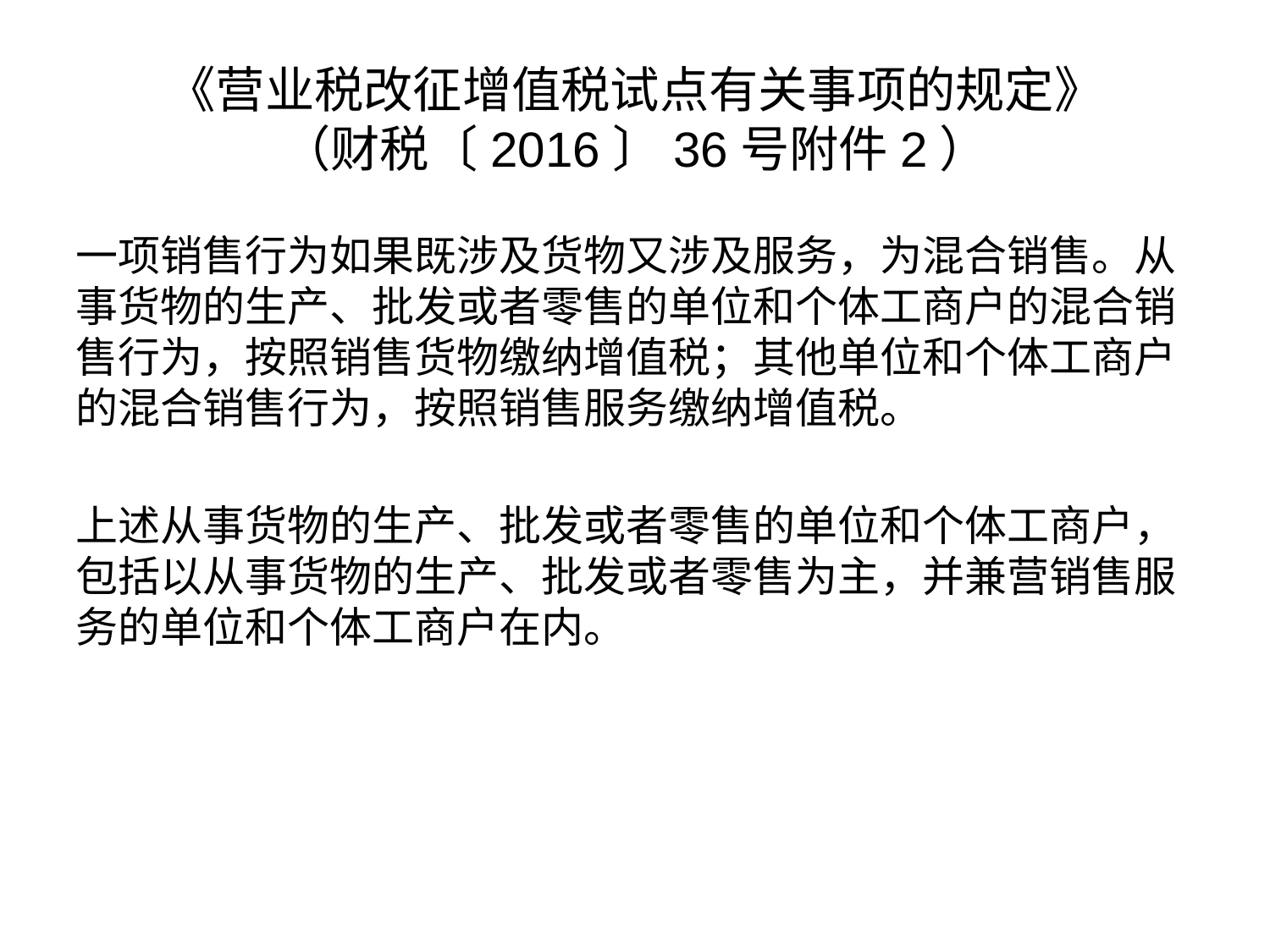

# 《营业税改征增值税试点有关事项的规定》 （财税〔2016〕36号附件2）
一项销售行为如果既涉及货物又涉及服务，为混合销售。从事货物的生产、批发或者零售的单位和个体工商户的混合销售行为，按照销售货物缴纳增值税；其他单位和个体工商户的混合销售行为，按照销售服务缴纳增值税。

上述从事货物的生产、批发或者零售的单位和个体工商户，包括以从事货物的生产、批发或者零售为主，并兼营销售服务的单位和个体工商户在内。